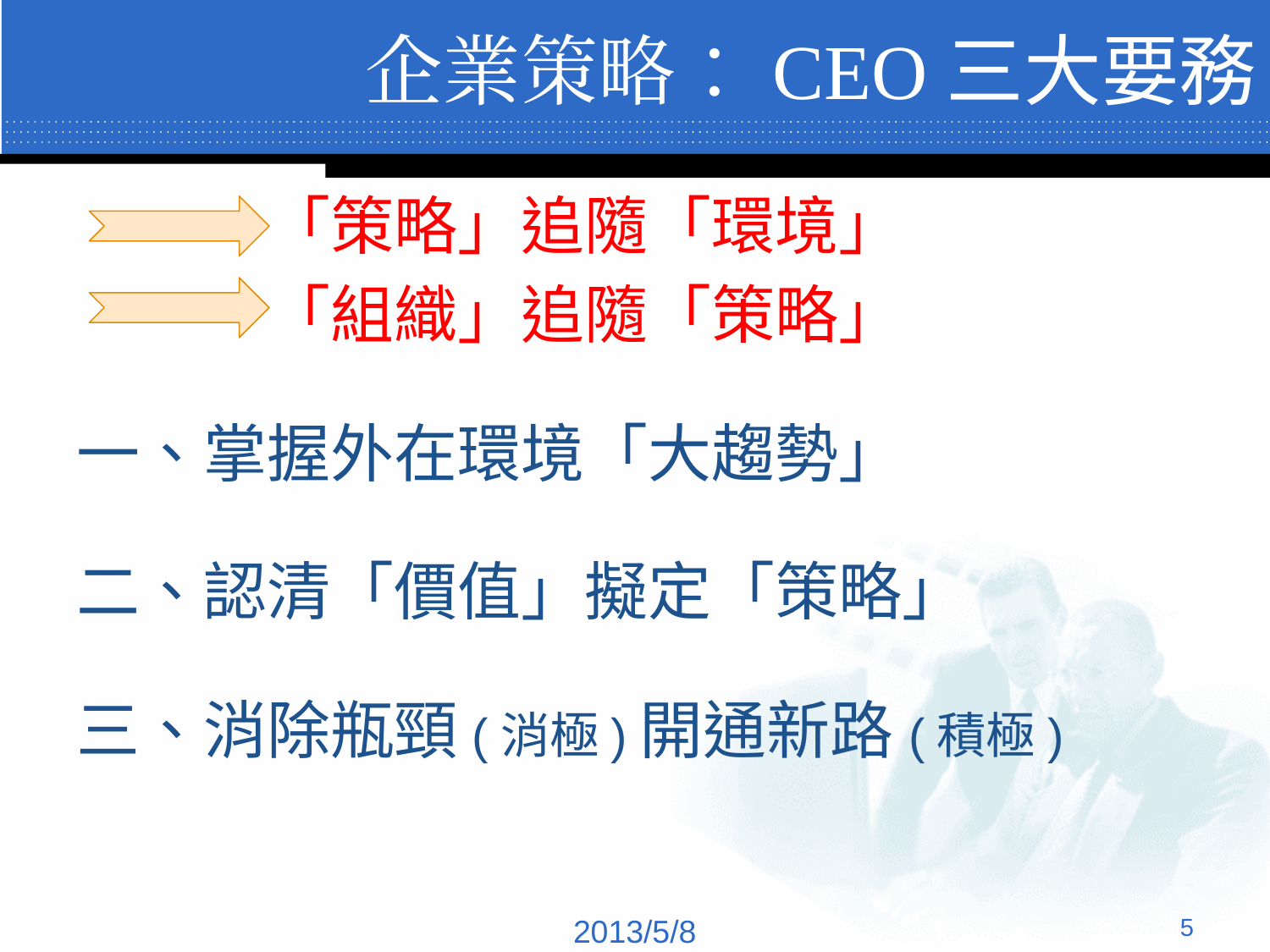

# 企業策略：CEO三大要務
　　　「策略」追隨「環境」
　　　「組織」追隨「策略」

一、掌握外在環境「大趨勢」

二、認清「價值」擬定「策略」

三、消除瓶頸(消極)開通新路(積極)

2013/5/8
5